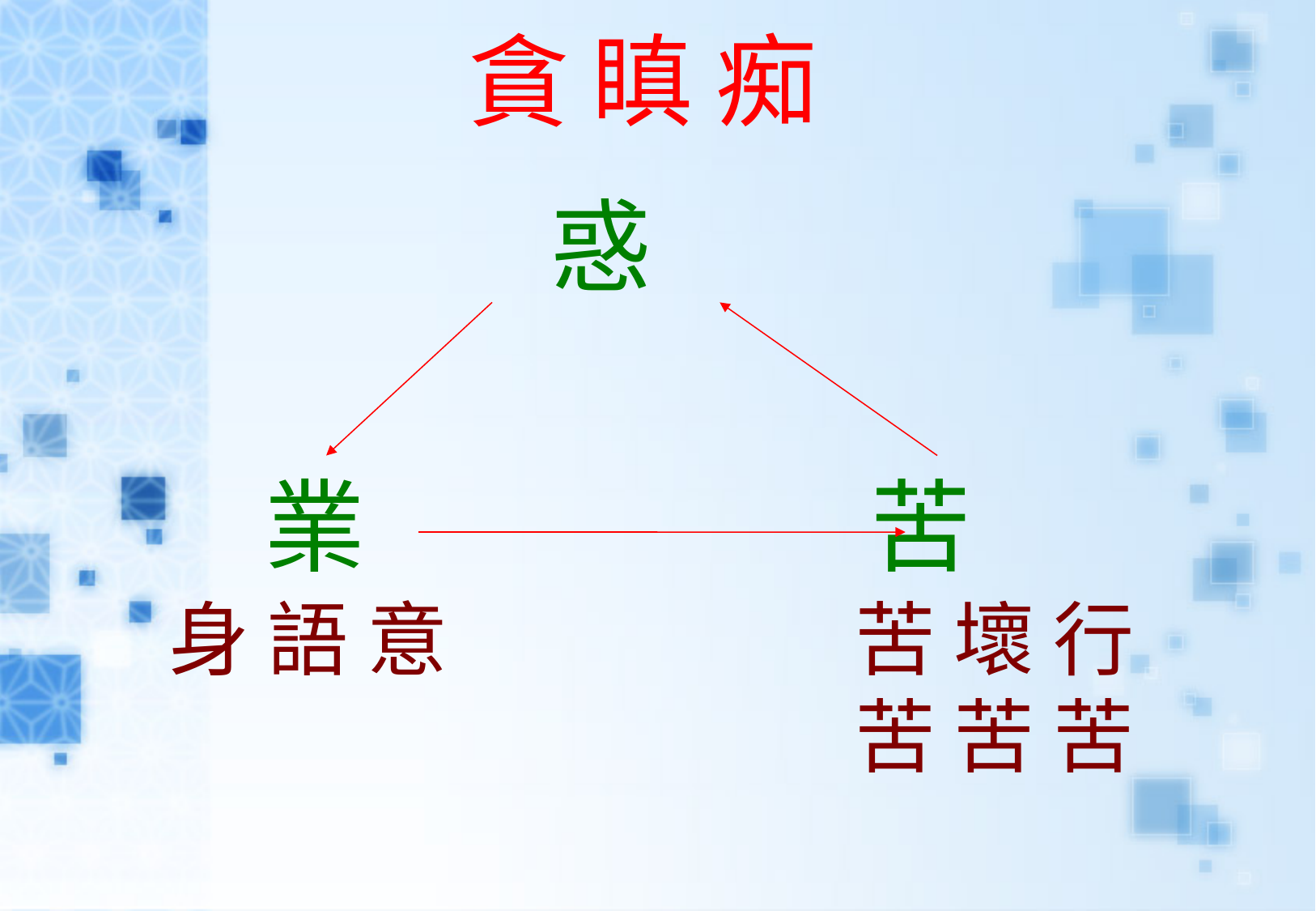

貪 瞋 痴

惑

    業		              苦
  身 語 意    			苦 壞 行
				         	苦 苦 苦